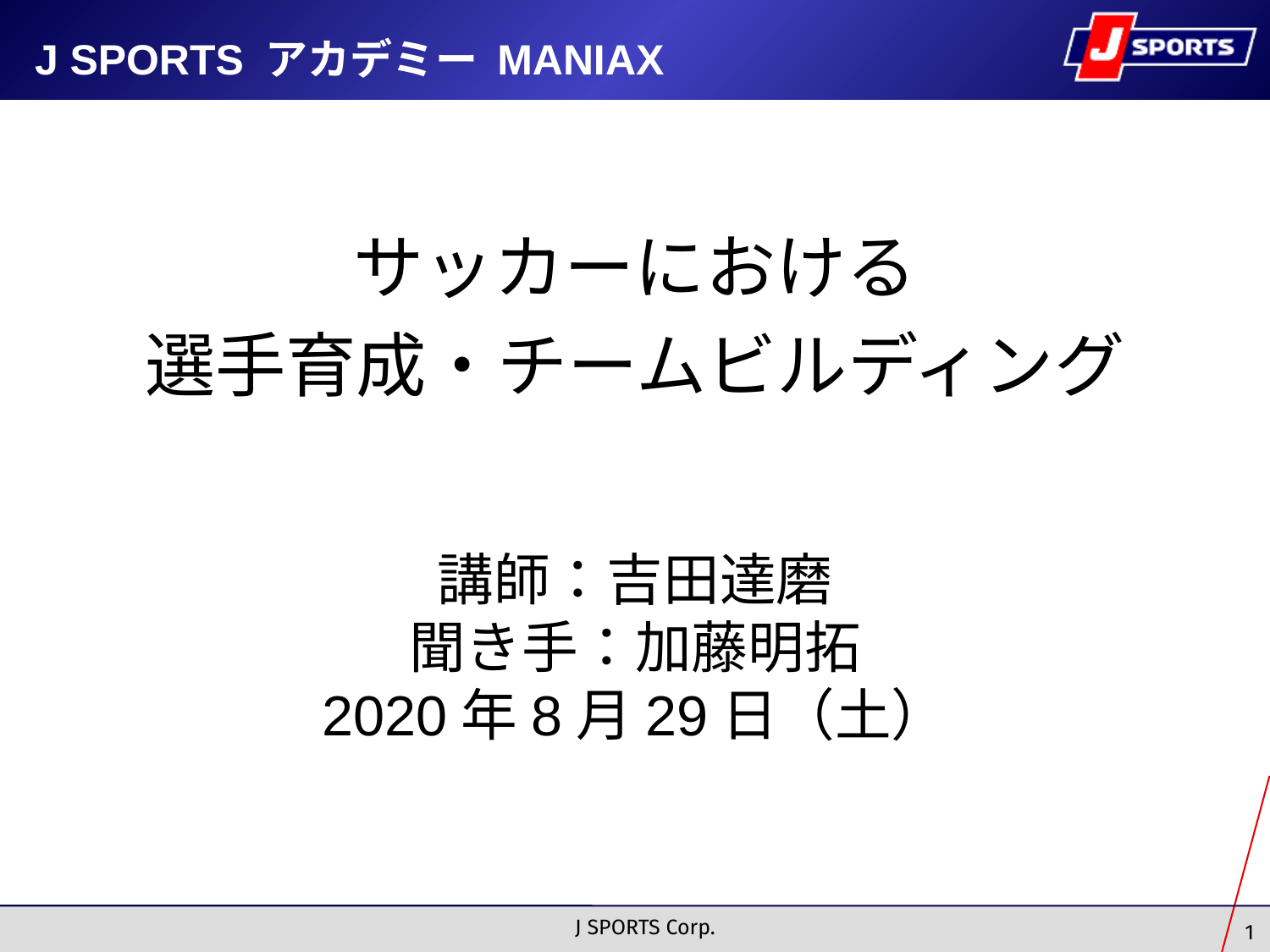

J SPORTS アカデミー MANIAX
サッカーにおける
選手育成・チームビルディング

講師：吉田達磨
聞き手：加藤明拓
2020年8月29日（土）
J SPORTS Corp.
1